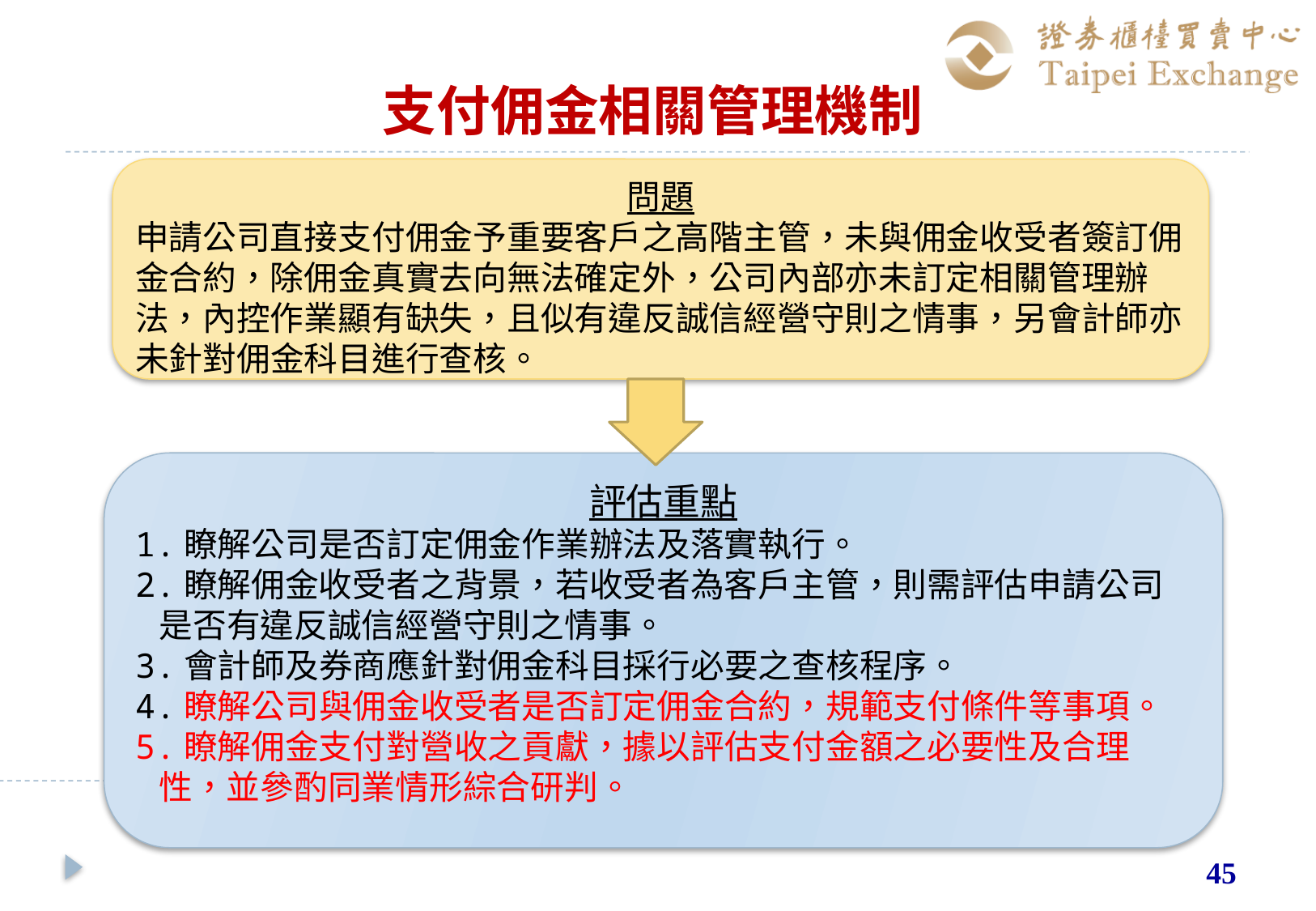

# 支付佣金相關管理機制
問題
申請公司直接支付佣金予重要客戶之高階主管，未與佣金收受者簽訂佣金合約，除佣金真實去向無法確定外，公司內部亦未訂定相關管理辦法，內控作業顯有缺失，且似有違反誠信經營守則之情事，另會計師亦未針對佣金科目進行查核。

評估重點
1.瞭解公司是否訂定佣金作業辦法及落實執行。
2.瞭解佣金收受者之背景，若收受者為客戶主管，則需評估申請公司是否有違反誠信經營守則之情事。
3.會計師及券商應針對佣金科目採行必要之查核程序。
4.瞭解公司與佣金收受者是否訂定佣金合約，規範支付條件等事項。
5.瞭解佣金支付對營收之貢獻，據以評估支付金額之必要性及合理性，並參酌同業情形綜合研判。

審查重點
45